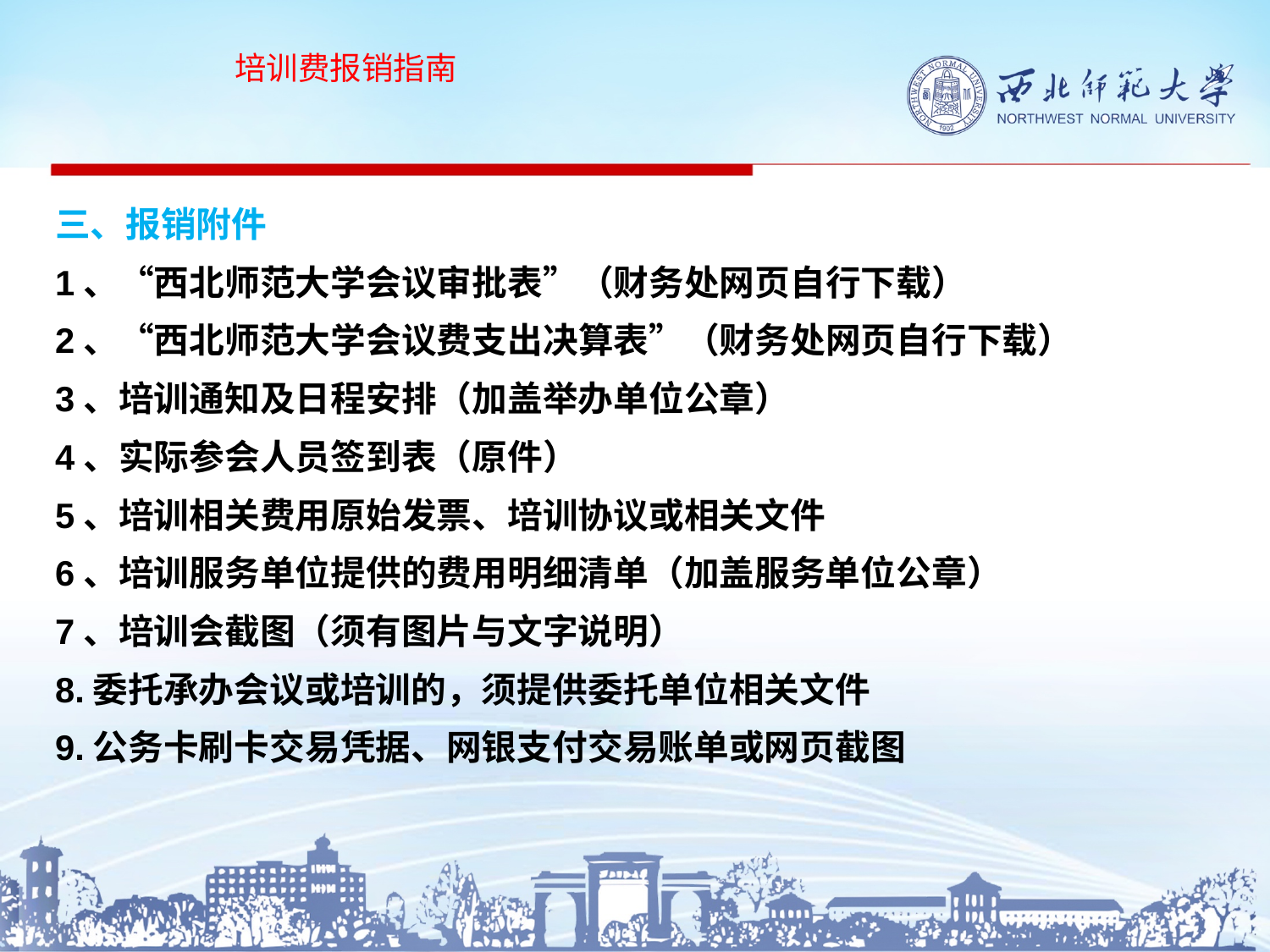

培训费报销指南
# 三、报销附件 1、“西北师范大学会议审批表”（财务处网页自行下载）
2、“西北师范大学会议费支出决算表”（财务处网页自行下载）
3、培训通知及日程安排（加盖举办单位公章）
4、实际参会人员签到表（原件）
5、培训相关费用原始发票、培训协议或相关文件
6、培训服务单位提供的费用明细清单（加盖服务单位公章）
7、培训会截图（须有图片与文字说明）
8.委托承办会议或培训的，须提供委托单位相关文件
9.公务卡刷卡交易凭据、网银支付交易账单或网页截图